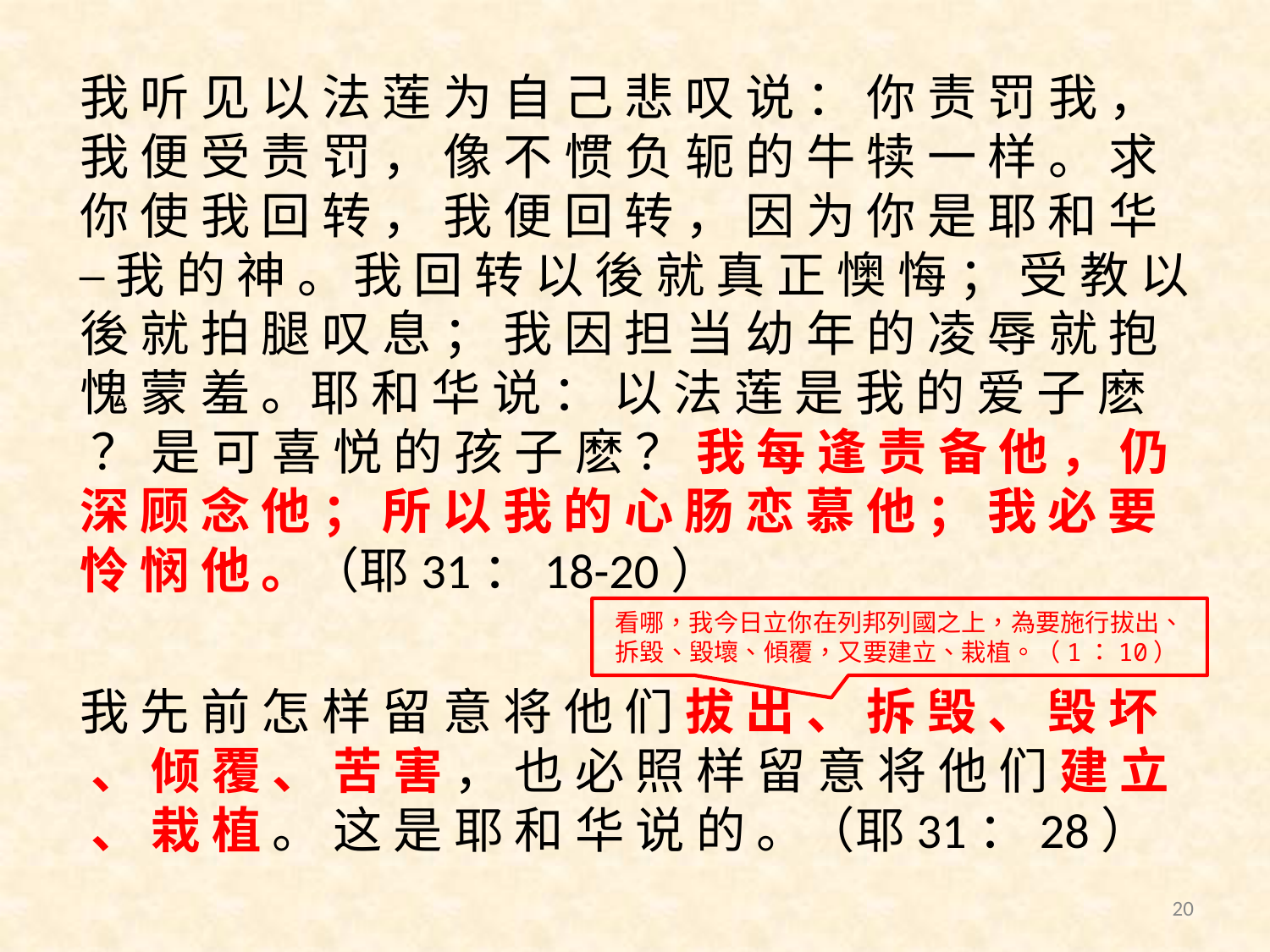

我 听 见 以 法 莲 为 自 己 悲 叹 说 ： 你 责 罚 我 ， 我 便 受 责 罚 ， 像 不 惯 负 轭 的 牛 犊 一 样 。 求 你 使 我 回 转 ， 我 便 回 转 ， 因 为 你 是 耶 和 华 ─ 我 的 神 。 我 回 转 以 後 就 真 正 懊 悔 ； 受 教 以 後 就 拍 腿 叹 息 ； 我 因 担 当 幼 年 的 凌 辱 就 抱 愧 蒙 羞 。耶 和 华 说 ： 以 法 莲 是 我 的 爱 子 麽 ？ 是 可 喜 悦 的 孩 子 麽 ？ 我 每 逢 责 备 他 ， 仍 深 顾 念 他 ； 所 以 我 的 心 肠 恋 慕 他 ； 我 必 要 怜 悯 他 。（耶31：18-20）

我 先 前 怎 样 留 意 将 他 们 拔 出 、 拆 毁 、 毁 坏 、 倾 覆 、 苦 害 ， 也 必 照 样 留 意 将 他 们 建 立 、 栽 植 。 这 是 耶 和 华 说 的 。（耶31：28）
看哪，我今日立你在列邦列國之上，為要施行拔出、拆毀、毀壞、傾覆，又要建立、栽植。（1：10）
20